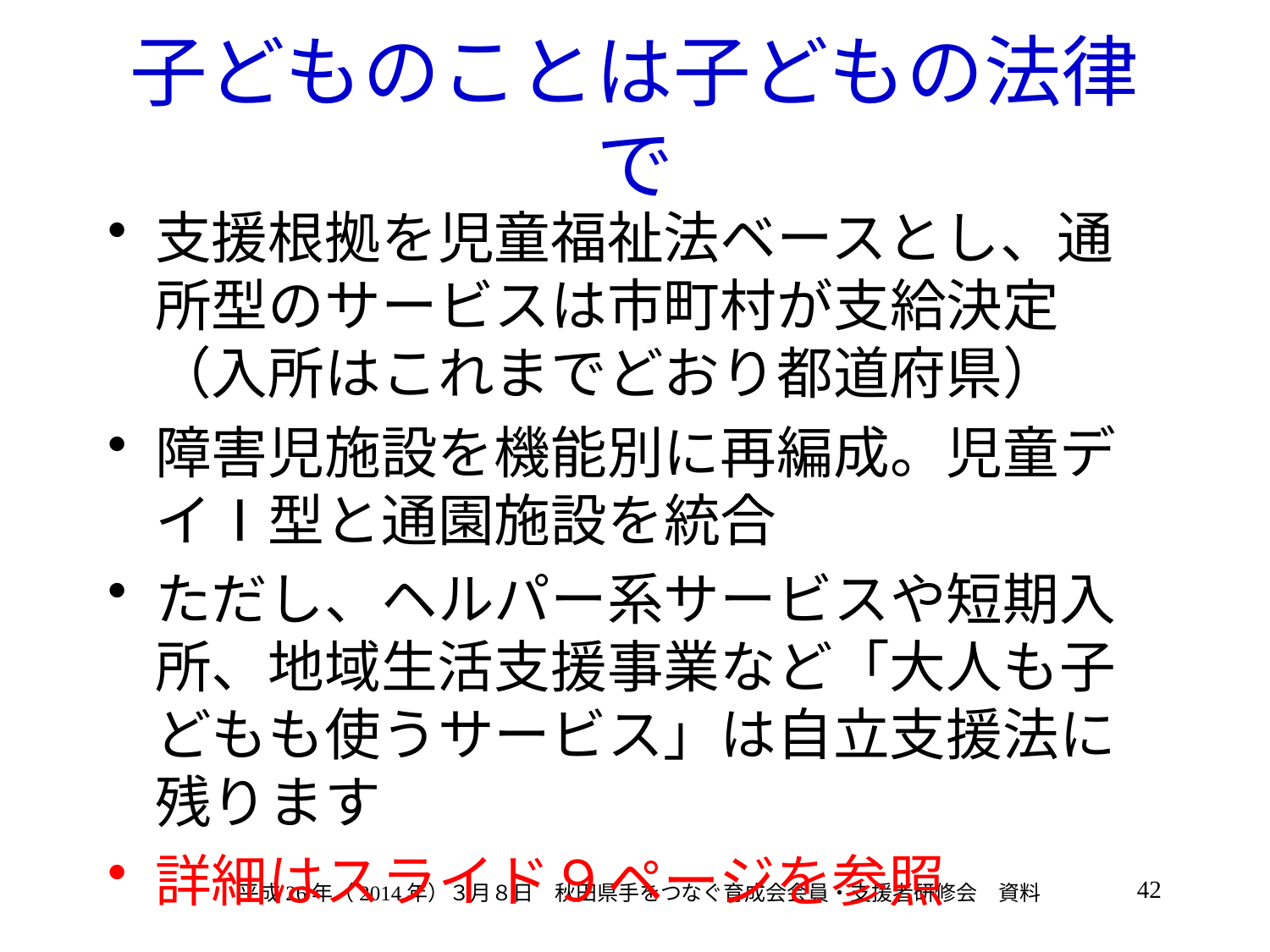

# 子どものことは子どもの法律で
支援根拠を児童福祉法ベースとし、通所型のサービスは市町村が支給決定（入所はこれまでどおり都道府県）
障害児施設を機能別に再編成。児童デイⅠ型と通園施設を統合
ただし、ヘルパー系サービスや短期入所、地域生活支援事業など「大人も子どもも使うサービス」は自立支援法に残ります
詳細はスライド９ページを参照

42